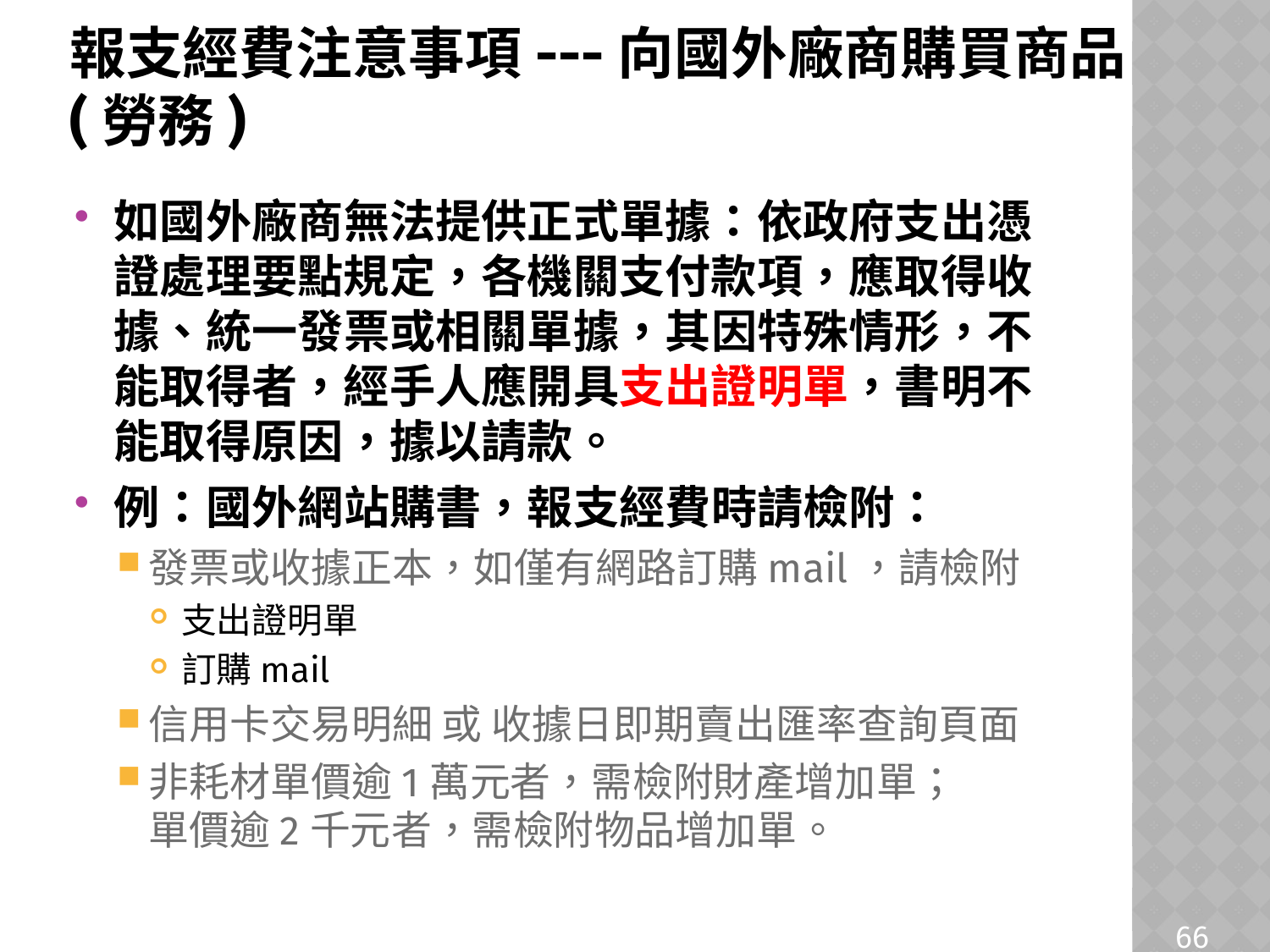

# 報支經費注意事項---向國外廠商購買商品(勞務)
如國外廠商無法提供正式單據：依政府支出憑證處理要點規定，各機關支付款項，應取得收據、統一發票或相關單據，其因特殊情形，不能取得者，經手人應開具支出證明單，書明不能取得原因，據以請款。
例：國外網站購書，報支經費時請檢附：
發票或收據正本，如僅有網路訂購mail，請檢附
支出證明單
訂購mail
信用卡交易明細 或 收據日即期賣出匯率查詢頁面
非耗材單價逾1萬元者，需檢附財產增加單；          單價逾2千元者，需檢附物品增加單。
66